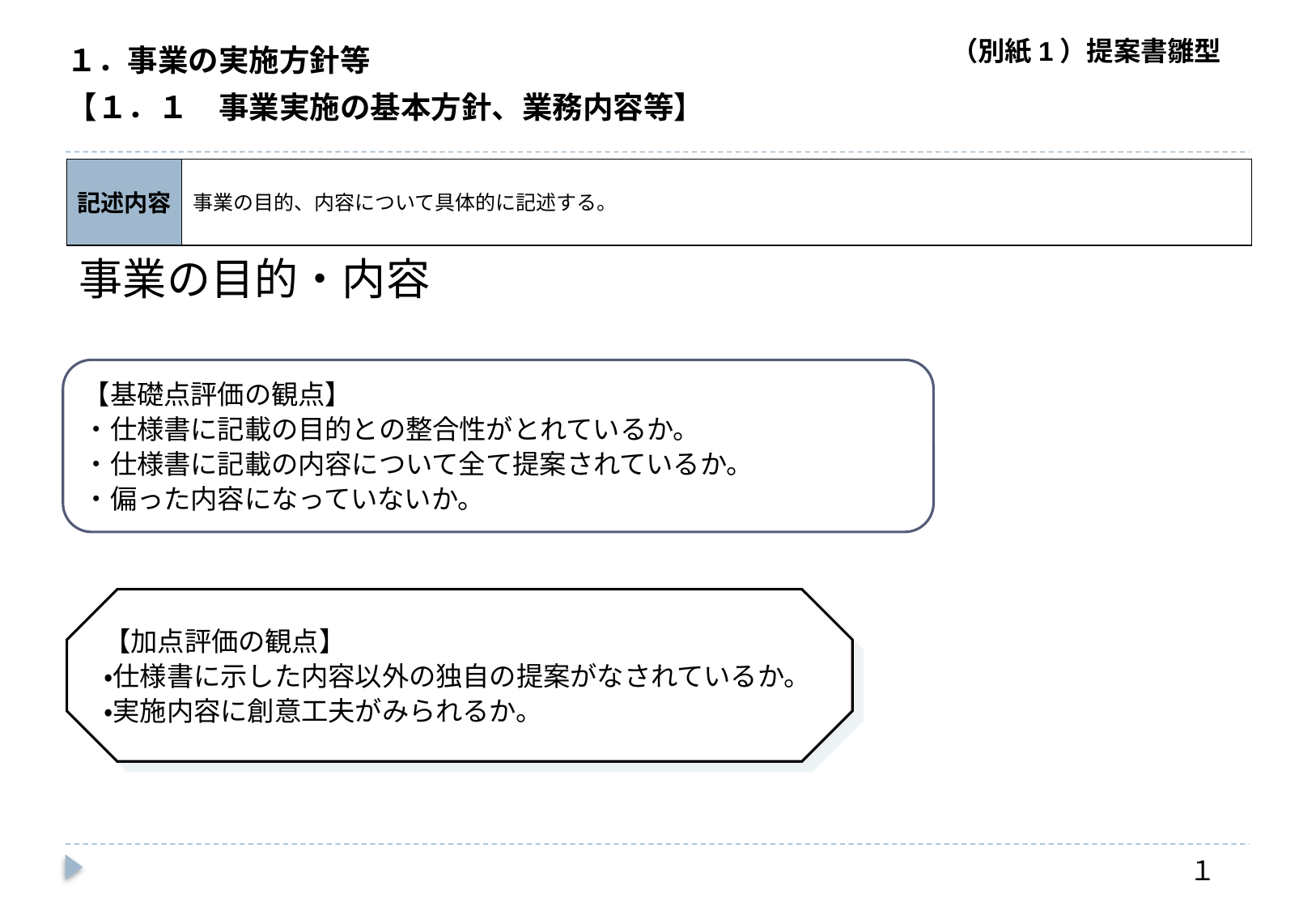

１．事業の実施方針等
【１．１　事業実施の基本方針、業務内容等】
記述内容
事業の目的、内容について具体的に記述する。
事業の目的・内容

【基礎点評価の観点】
・仕様書に記載の目的との整合性がとれているか。
・仕様書に記載の内容について全て提案されているか。
・偏った内容になっていないか。
【加点評価の観点】
・仕様書に示した内容以外の独自の提案がなされているか。
・実施内容に創意工夫がみられるか。
１